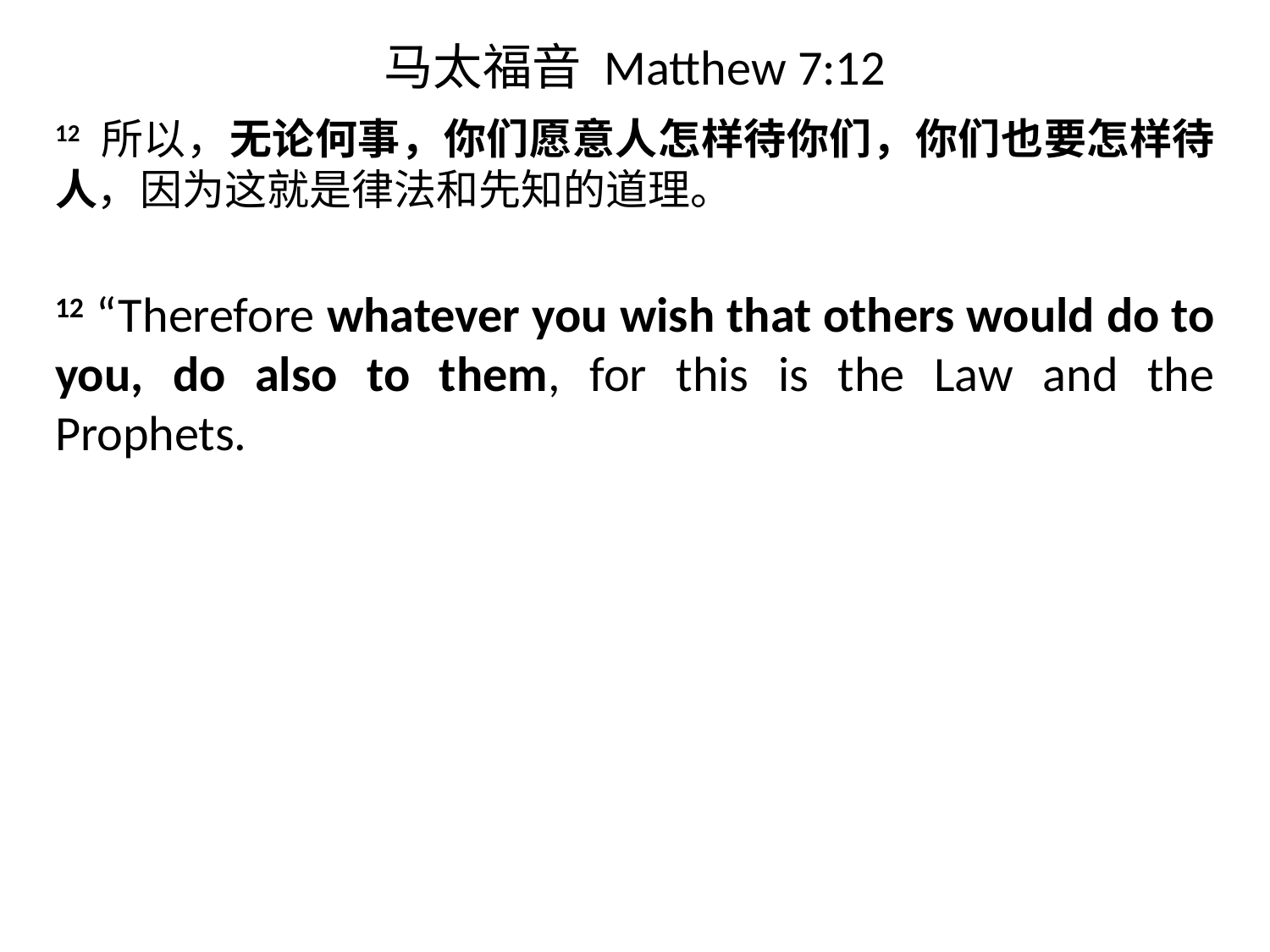

# 马太福音 Matthew 7:12
12 所以，无论何事，你们愿意人怎样待你们，你们也要怎样待人，因为这就是律法和先知的道理。

12 “Therefore whatever you wish that others would do to you, do also to them, for this is the Law and the Prophets.